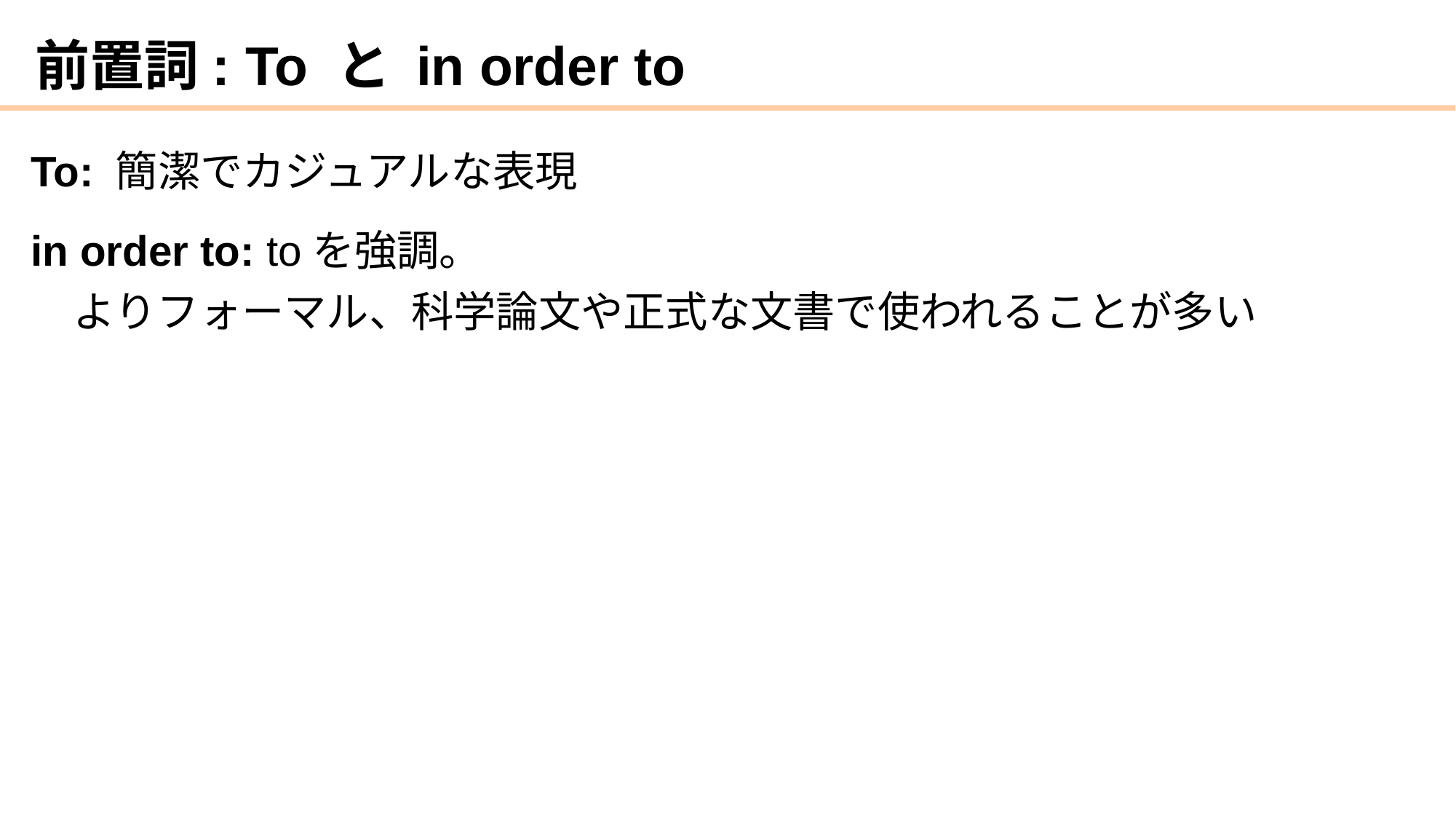

# 前置詞: To と in order to
To: 簡潔でカジュアルな表現
in order to: toを強調。
　よりフォーマル、科学論文や正式な文書で使われることが多い